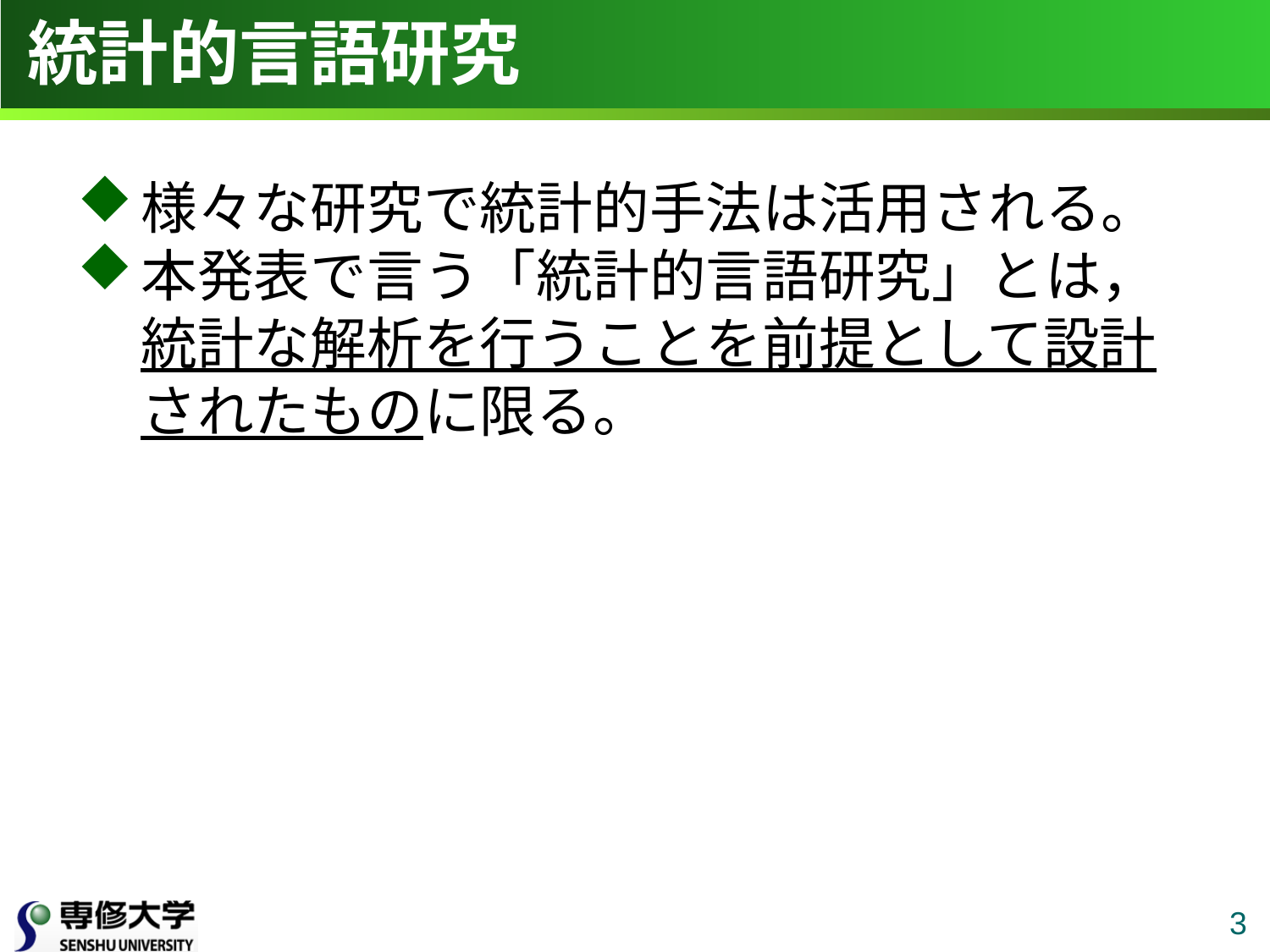

# 統計的言語研究
様々な研究で統計的手法は活用される。
本発表で言う「統計的言語研究」とは，統計な解析を行うことを前提として設計されたものに限る。
3